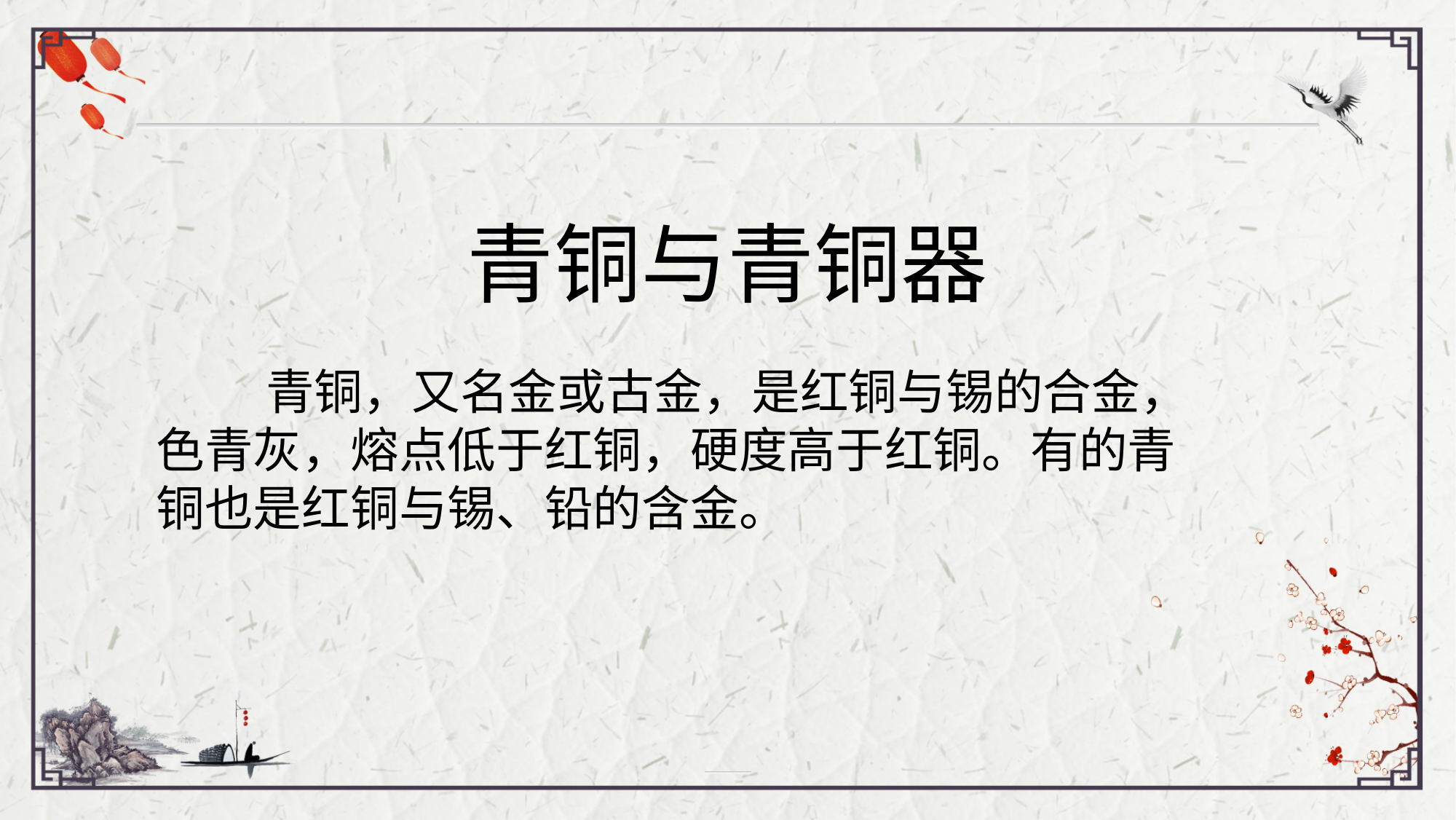

青铜与青铜器

         青铜，又名金或古金，是红铜与锡的合金，色青灰，熔点低于红铜，硬度高于红铜。有的青铜也是红铜与锡、铅的含金。